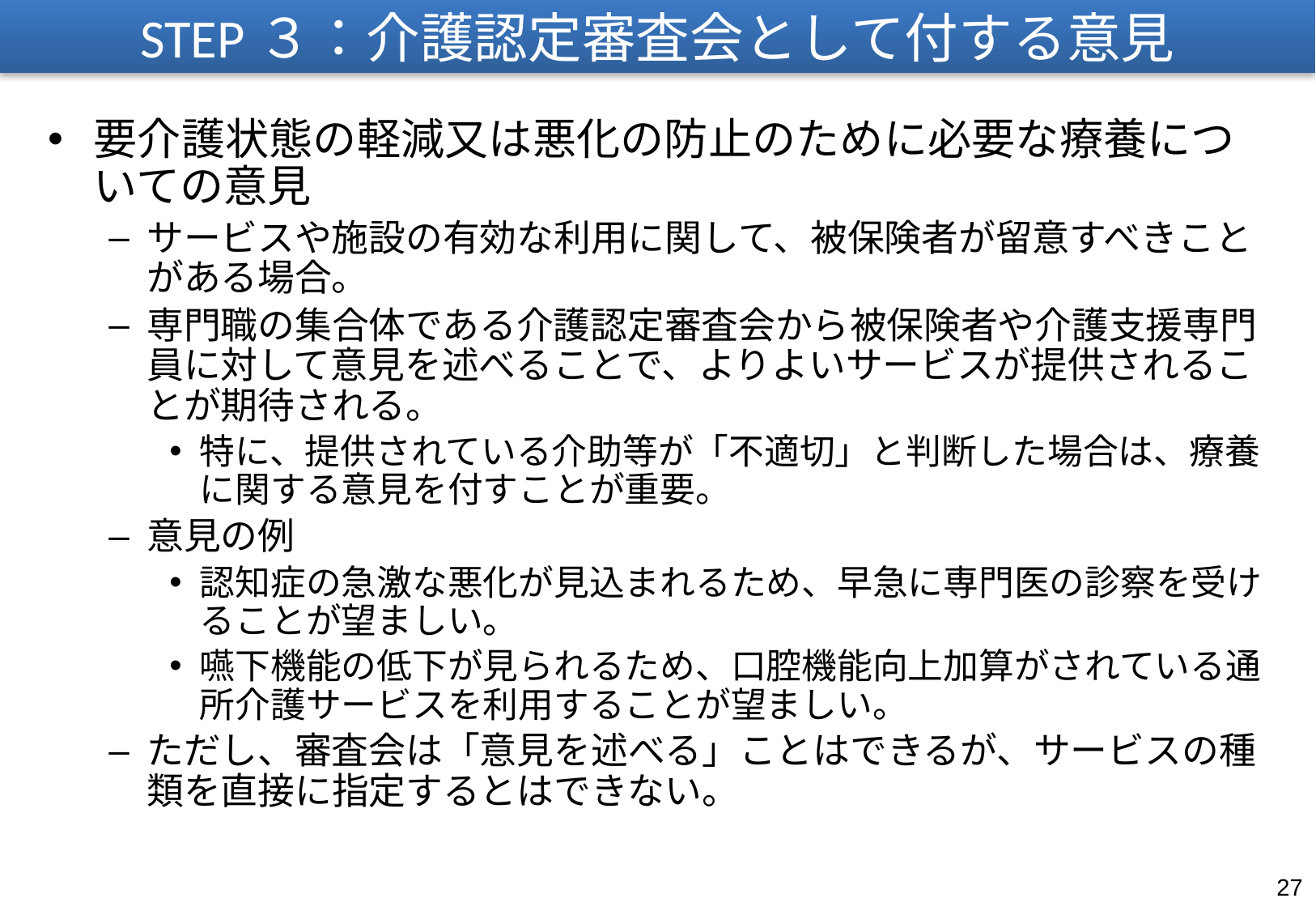

STEP３：介護認定審査会として付する意見
要介護状態の軽減又は悪化の防止のために必要な療養についての意見
サービスや施設の有効な利用に関して、被保険者が留意すべきことがある場合。
専門職の集合体である介護認定審査会から被保険者や介護支援専門員に対して意見を述べることで、よりよいサービスが提供されることが期待される。
特に、提供されている介助等が「不適切」と判断した場合は、療養に関する意見を付すことが重要。
意見の例
認知症の急激な悪化が見込まれるため、早急に専門医の診察を受けることが望ましい。
嚥下機能の低下が見られるため、口腔機能向上加算がされている通所介護サービスを利用することが望ましい。
ただし、審査会は「意見を述べる」ことはできるが、サービスの種類を直接に指定するとはできない。
27